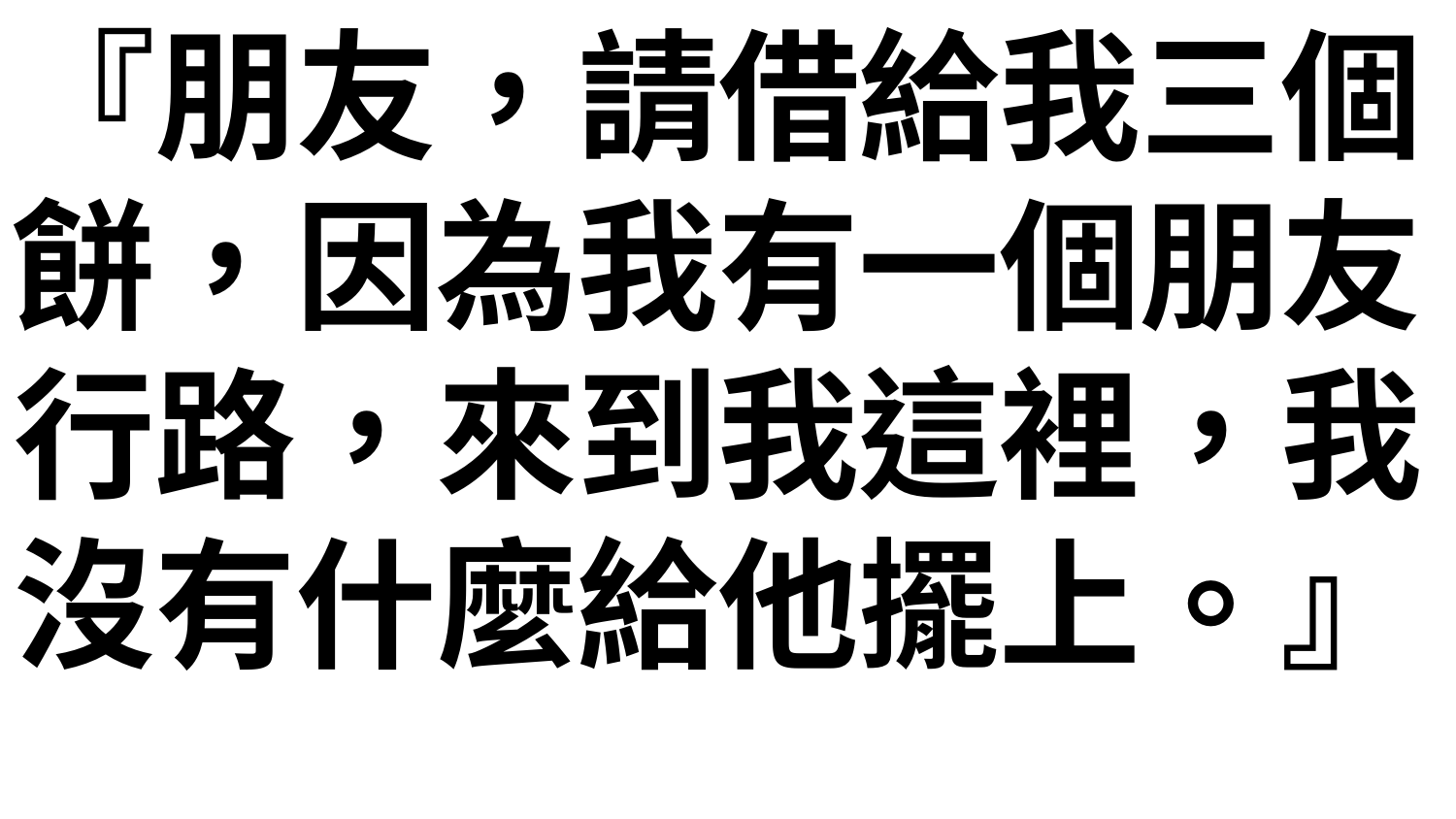

『朋友，請借給我三個餅，因為我有一個朋友行路，來到我這裡，我沒有什麼給他擺上。』